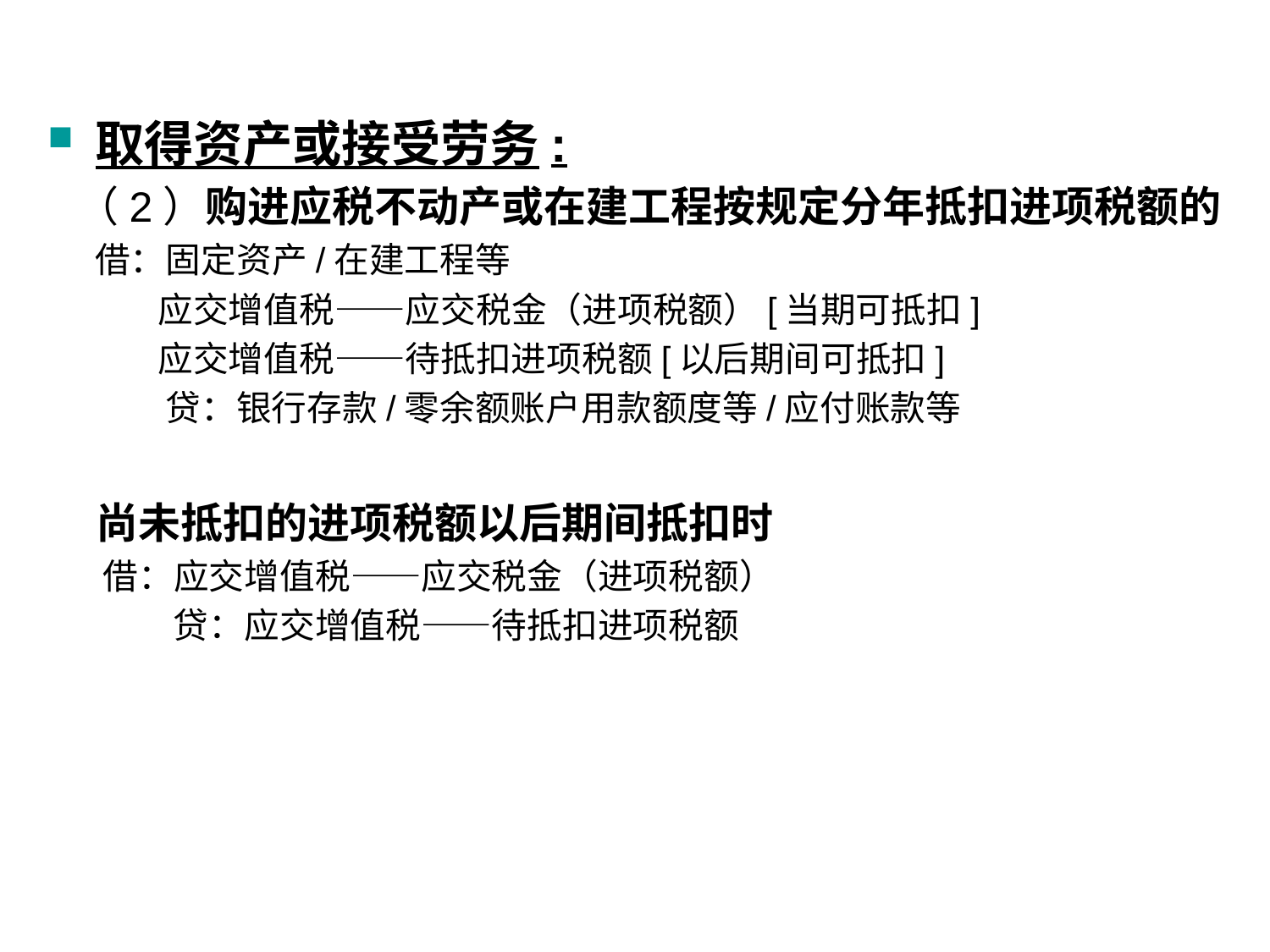

#
取得资产或接受劳务:
  （2）购进应税不动产或在建工程按规定分年抵扣进项税额的
     借：固定资产/在建工程等
             应交增值税——应交税金（进项税额）[当期可抵扣]
             应交增值税——待抵扣进项税额[以后期间可抵扣]
              贷：银行存款/零余额账户用款额度等/应付账款等

    尚未抵扣的进项税额以后期间抵扣时
      借：应交增值税——应交税金（进项税额）
               贷：应交增值税——待抵扣进项税额
153